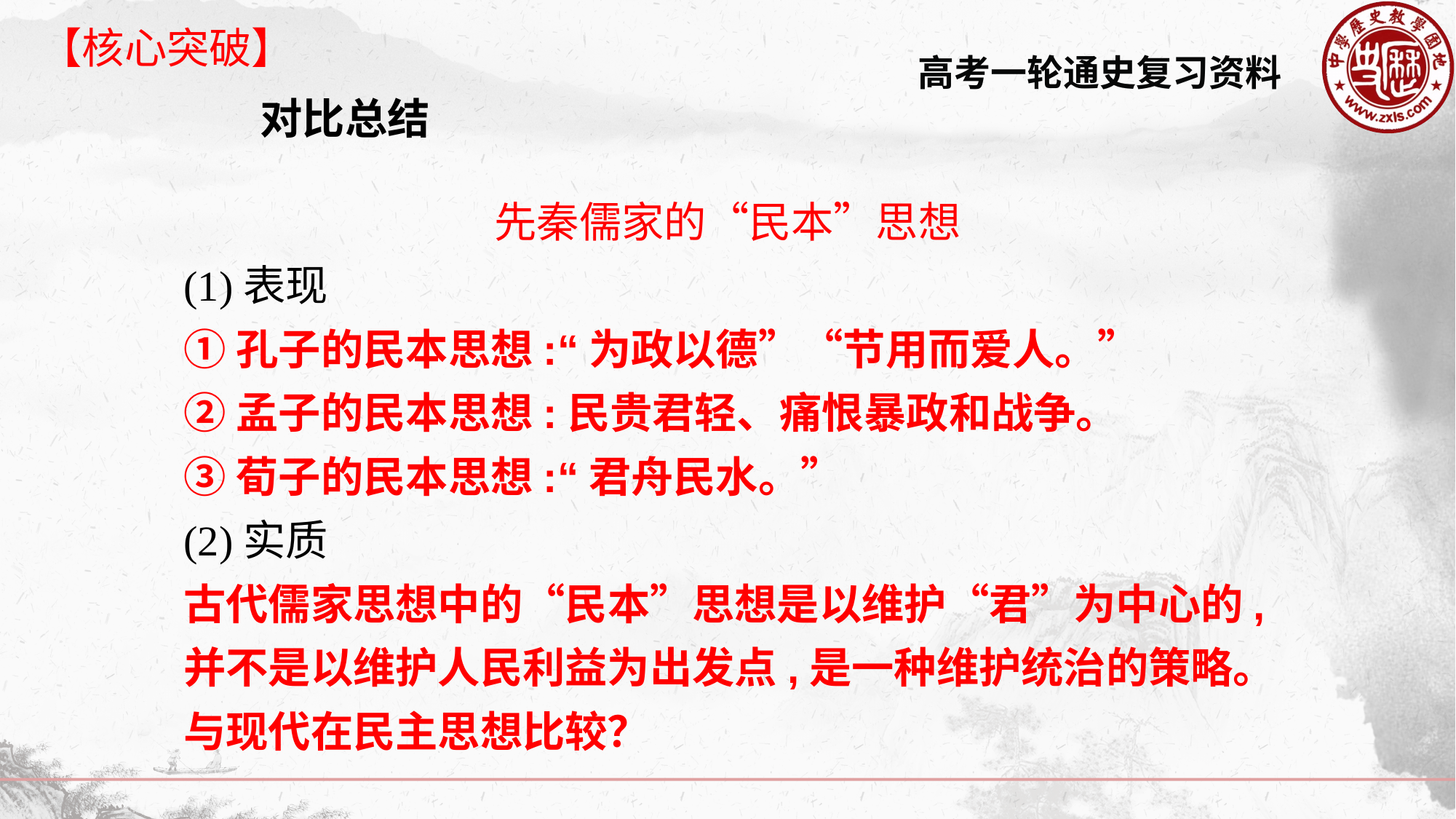

【核心突破】
对比总结
先秦儒家的“民本”思想
(1)表现
①孔子的民本思想:“为政以德”“节用而爱人。”
②孟子的民本思想:民贵君轻、痛恨暴政和战争。
③荀子的民本思想:“君舟民水。”
(2)实质
古代儒家思想中的“民本”思想是以维护“君”为中心的,并不是以维护人民利益为出发点,是一种维护统治的策略。
与现代在民主思想比较？